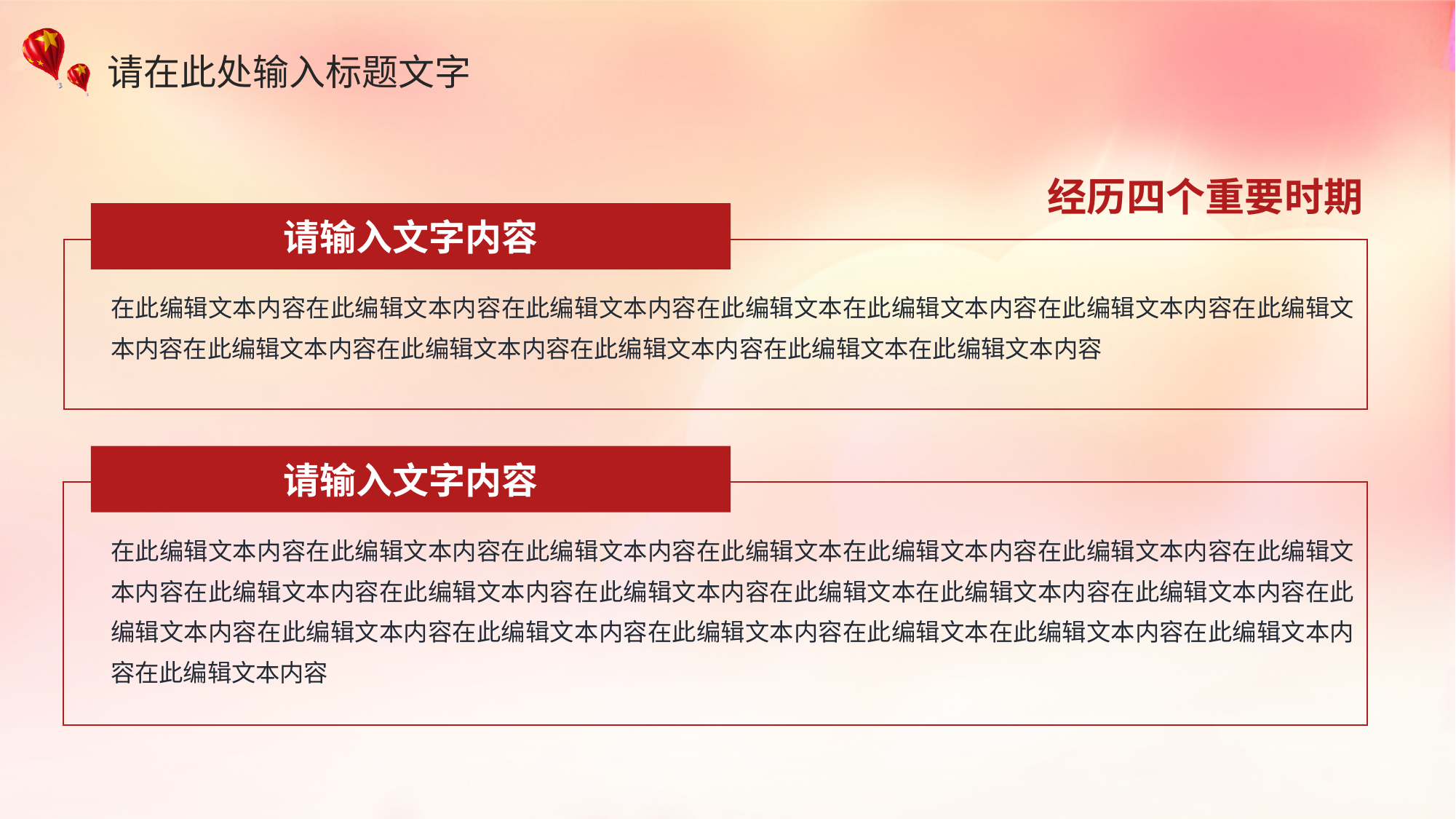

经历四个重要时期
请输入文字内容

在此编辑文本内容在此编辑文本内容在此编辑文本内容在此编辑文本在此编辑文本内容在此编辑文本内容在此编辑文本内容在此编辑文本内容在此编辑文本内容在此编辑文本内容在此编辑文本在此编辑文本内容
请输入文字内容

在此编辑文本内容在此编辑文本内容在此编辑文本内容在此编辑文本在此编辑文本内容在此编辑文本内容在此编辑文本内容在此编辑文本内容在此编辑文本内容在此编辑文本内容在此编辑文本在此编辑文本内容在此编辑文本内容在此编辑文本内容在此编辑文本内容在此编辑文本内容在此编辑文本内容在此编辑文本在此编辑文本内容在此编辑文本内容在此编辑文本内容